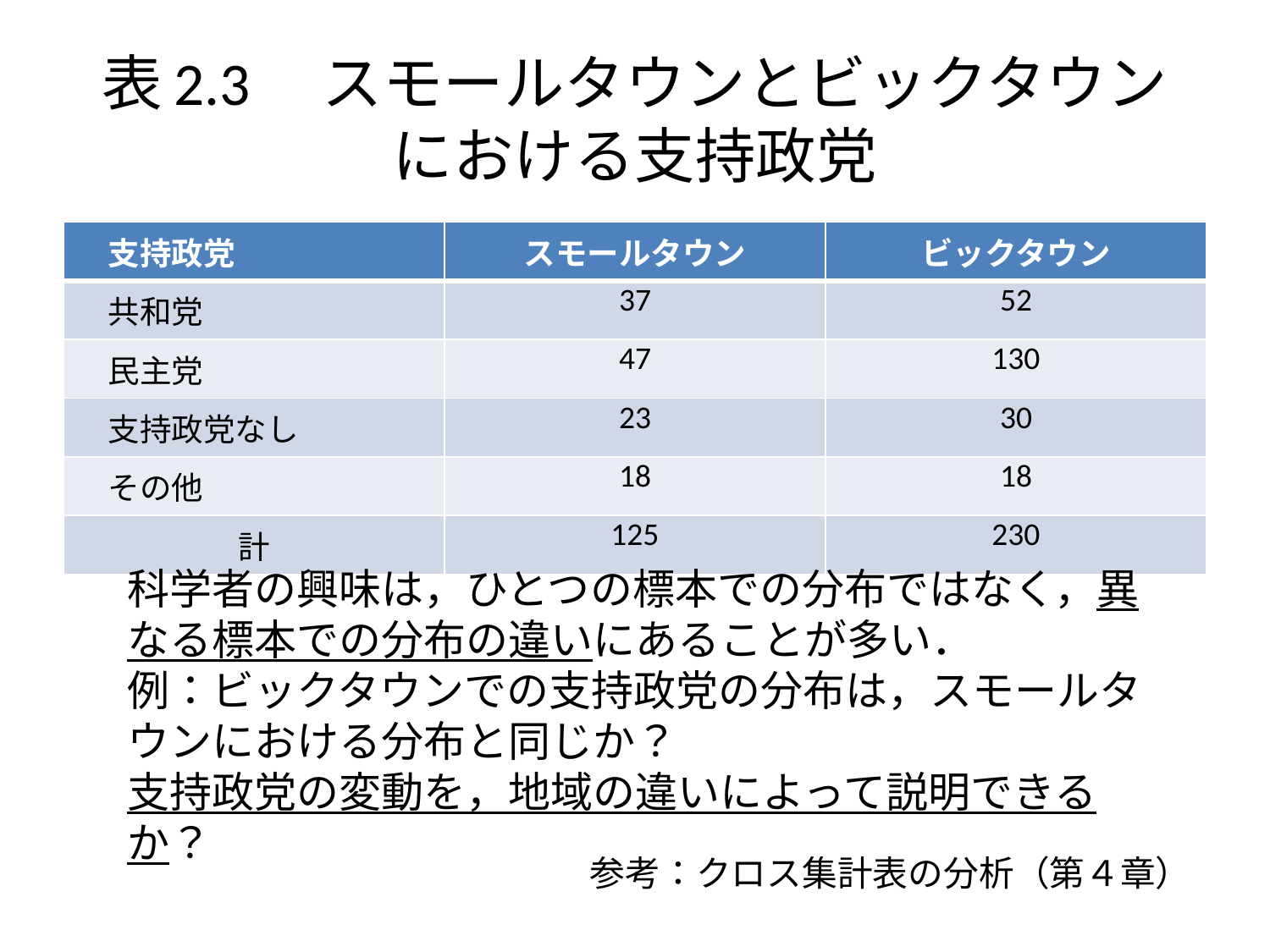

# 表2.3　スモールタウンとビックタウンにおける支持政党
| 支持政党 | スモールタウン | ビックタウン |
| --- | --- | --- |
| 共和党 | 37 | 52 |
| 民主党 | 47 | 130 |
| 支持政党なし | 23 | 30 |
| その他 | 18 | 18 |
| 計 | 125 | 230 |
科学者の興味は，ひとつの標本での分布ではなく，異なる標本での分布の違いにあることが多い．
例：ビックタウンでの支持政党の分布は，スモールタウンにおける分布と同じか？
支持政党の変動を，地域の違いによって説明できるか？
参考：クロス集計表の分析（第４章）